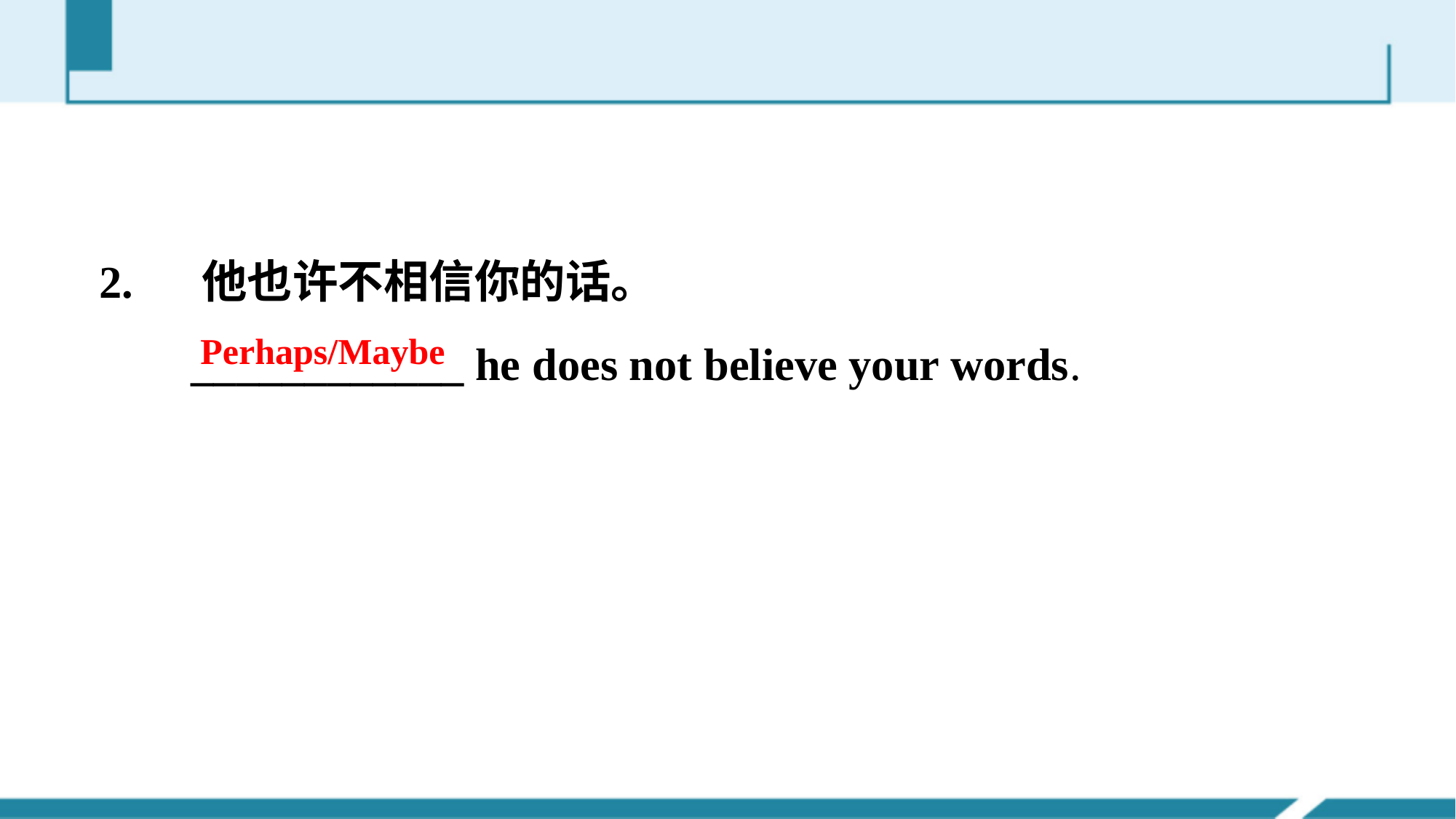

#
2.     他也许不相信你的话。
        ____________ he does not believe your words.
Perhaps/Maybe